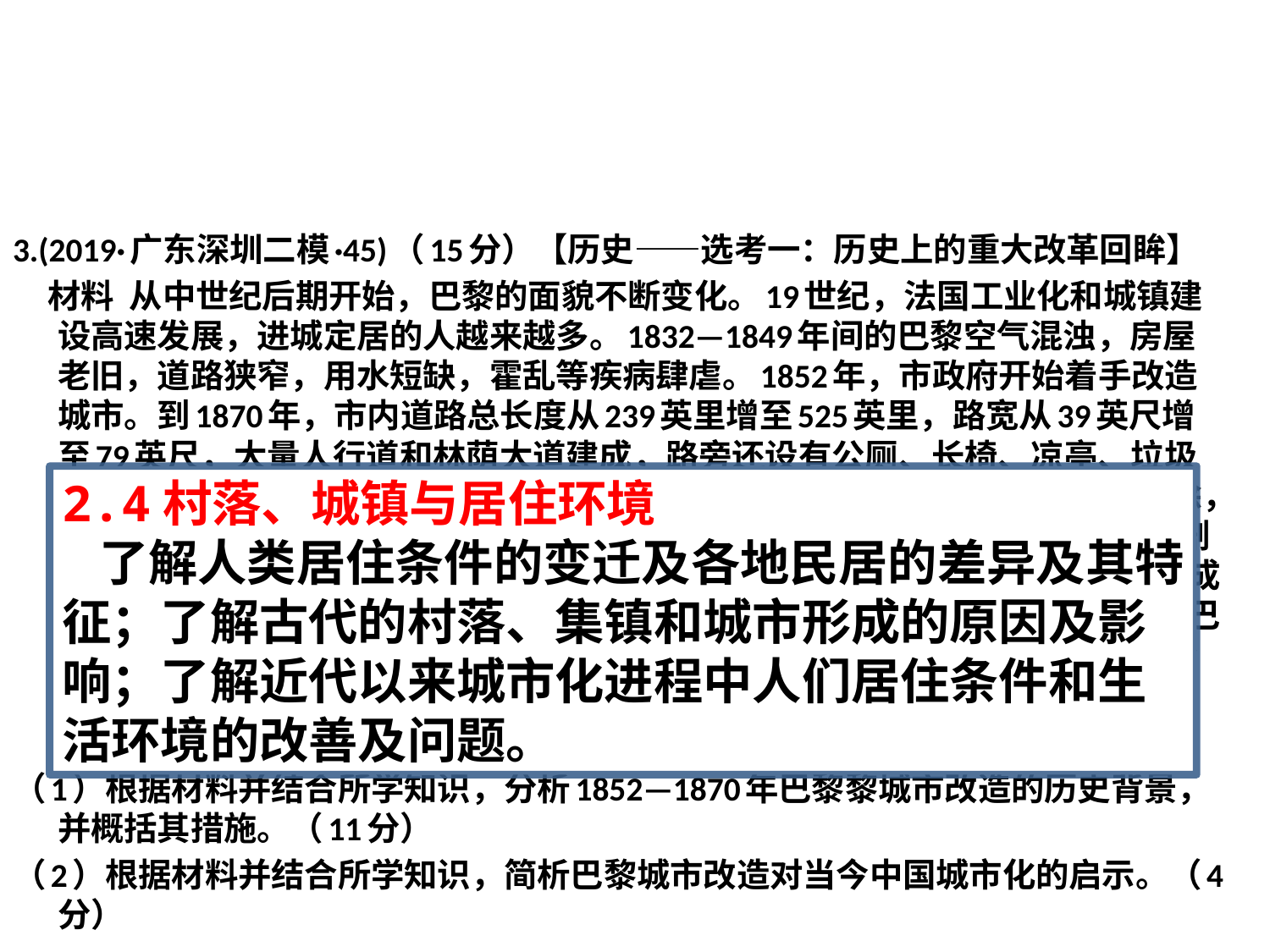

#
3.(2019·广东深圳二模·45)（15分）【历史——选考一：历史上的重大改革回眸】
    材料  从中世纪后期开始，巴黎的面貌不断变化。19世纪，法国工业化和城镇建设高速发展，进城定居的人越来越多。1832—1849年间的巴黎空气混浊，房屋老旧，道路狭窄，用水短缺，霍乱等疾病肆虐。1852年，市政府开始着手改造城市。到1870年，市内道路总长度从239英里增至525英里，路宽从39英尺增至79英尺，大量人行道和林荫大道建成，路旁还设有公厕、长椅、凉亭、垃圾箱等。城市下水管道总长由142公里扩展到600公里。多达19730座房屋被拆除，34000座新房落成，城市人口容量大增。此外，政府还兴办公立学校、医院、剧院等，除了保障低收入租户利益，还面向工人推广福利房。市内广植树木，形成了许多绿地公园，连同新的建筑风格一起形成了巴黎特有的城市美学。从此，巴黎走出中世纪，成了现代意义上的城市。19世纪末，罗马、马德里等城市纷纷效仿，上海法租界的规划也参考了巴黎的经验。
      ——摘编自朱明 《奥斯曼时期的巴黎城市改造和城市化》等
（1）根据材料并结合所学知识，分析1852—1870年巴黎黎城市改造的历史背景，并概括其措施。（11分）
（2）根据材料并结合所学知识，简析巴黎城市改造对当今中国城市化的启示。（4分）

2.4村落、城镇与居住环境
了解人类居住条件的变迁及各地民居的差异及其特征；了解古代的村落、集镇和城市形成的原因及影响；了解近代以来城市化进程中人们居住条件和生活环境的改善及问题。